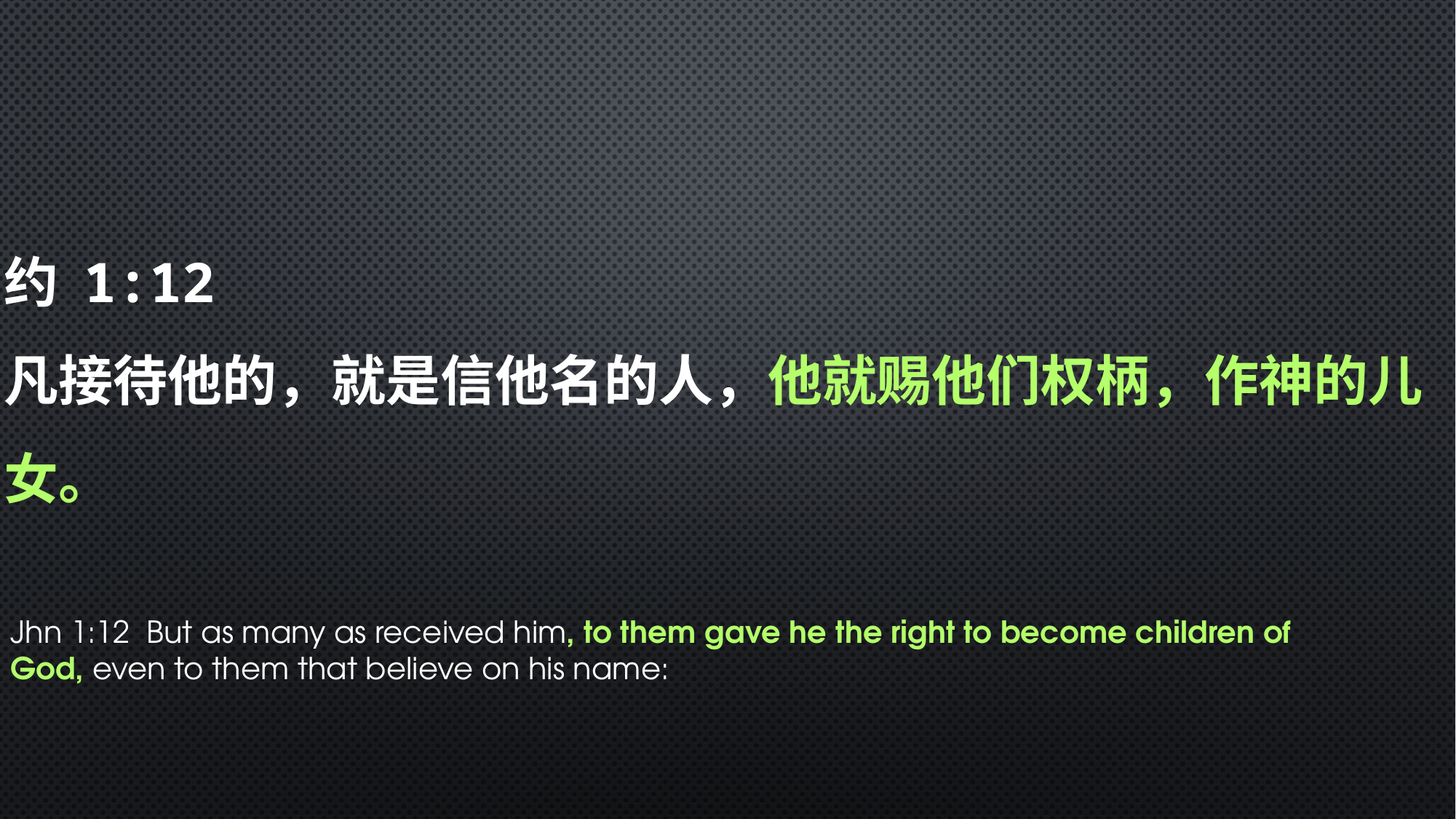

约 1:12
凡接待他的，就是信他名的人，他就赐他们权柄，作神的儿女。
Jhn 1:12  But as many as received him, to them gave he the right to become children of God, even to them that believe on his name: